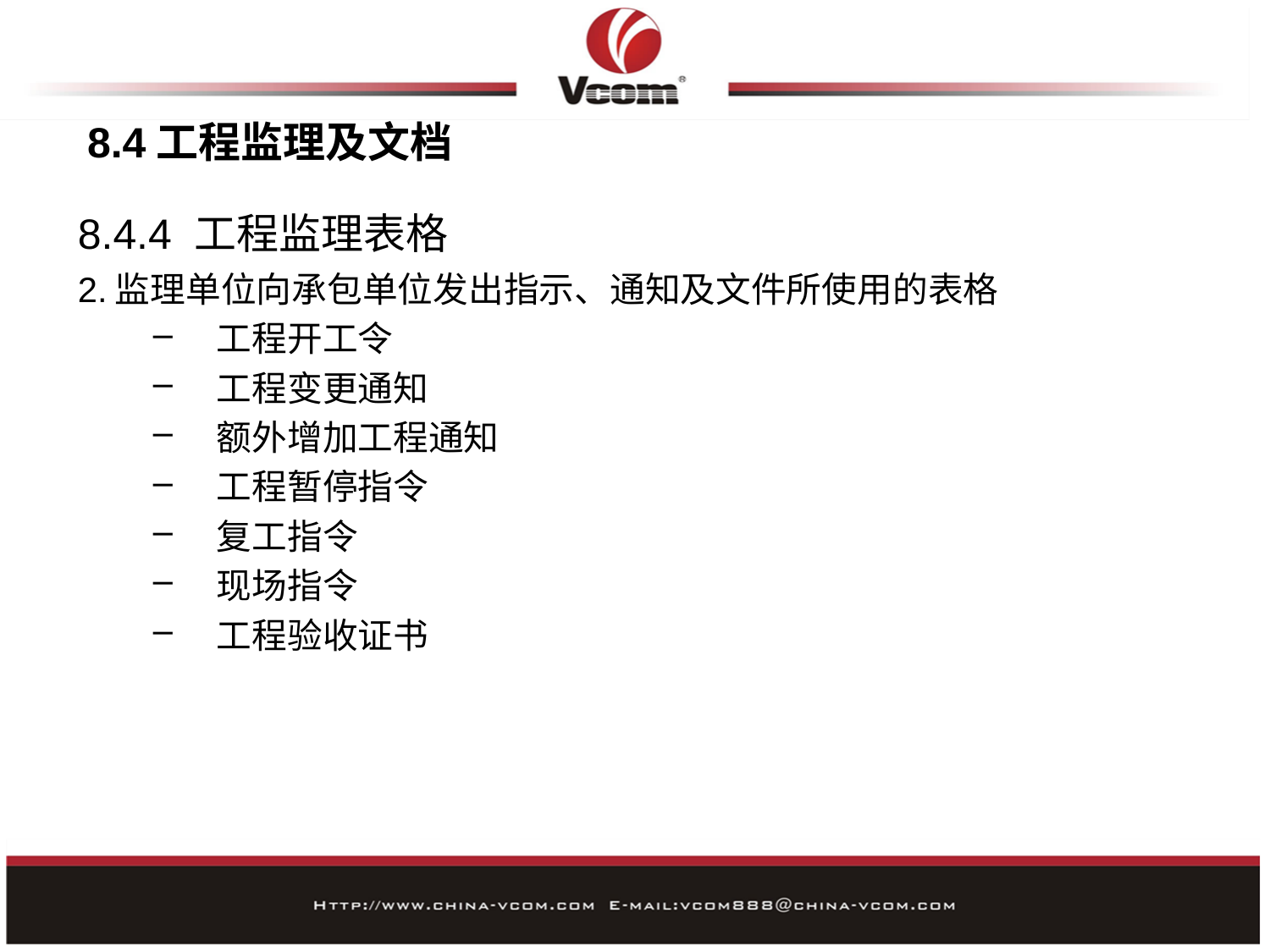

8.4工程监理及文档
8.4.4 工程监理表格
监理单位向承包单位发出指示、通知及文件所使用的表格
工程开工令
工程变更通知
额外增加工程通知
工程暂停指令
复工指令
现场指令
工程验收证书